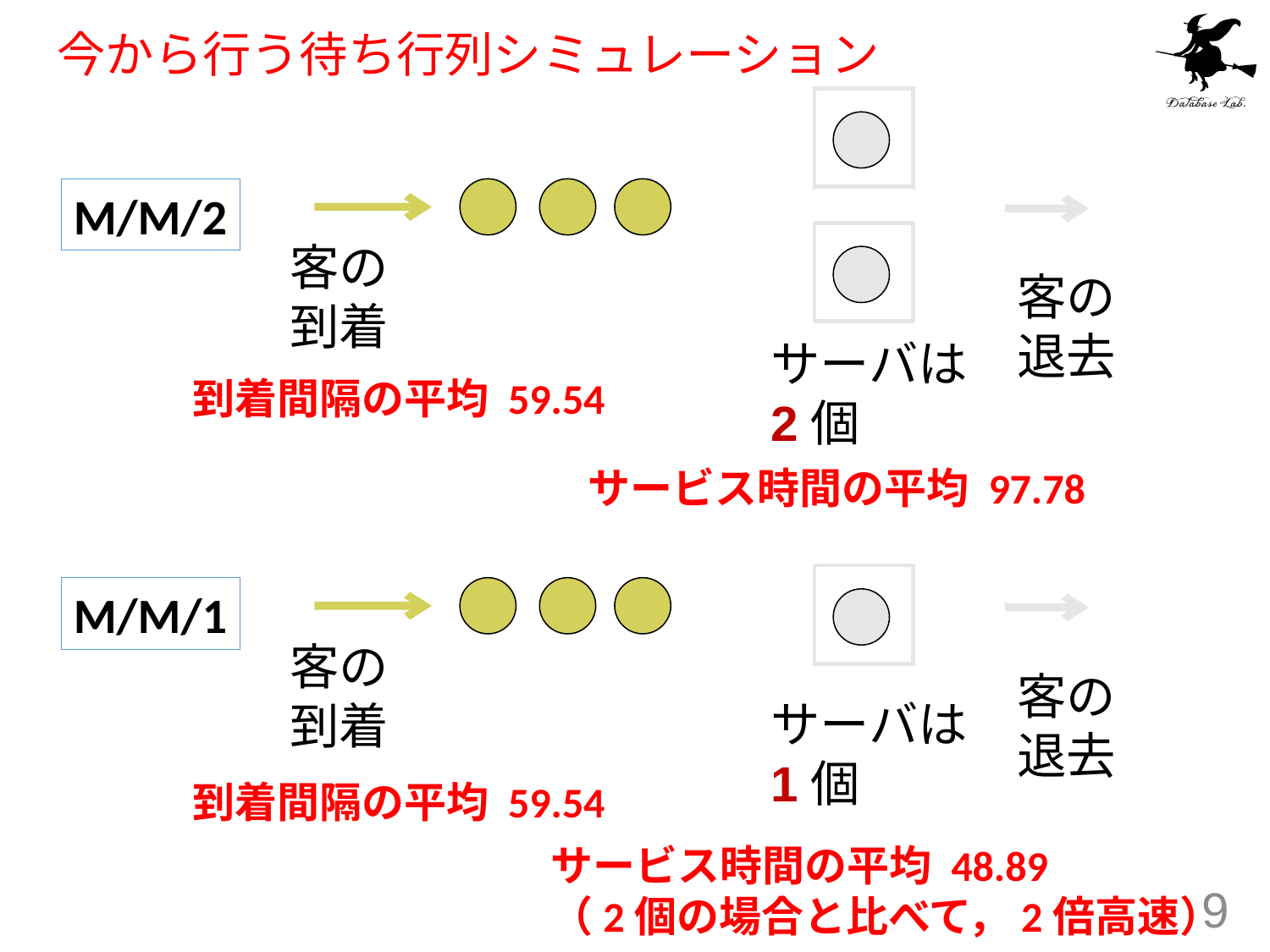

# 今から行う待ち行列シミュレーション

M/M/2

客の到着

客の退去
サーバは2個
到着間隔の平均 59.54
サービス時間の平均 97.78

M/M/1

客の到着
客の退去
サーバは1個
到着間隔の平均 59.54
サービス時間の平均 48.89
（2個の場合と比べて，2倍高速）
9